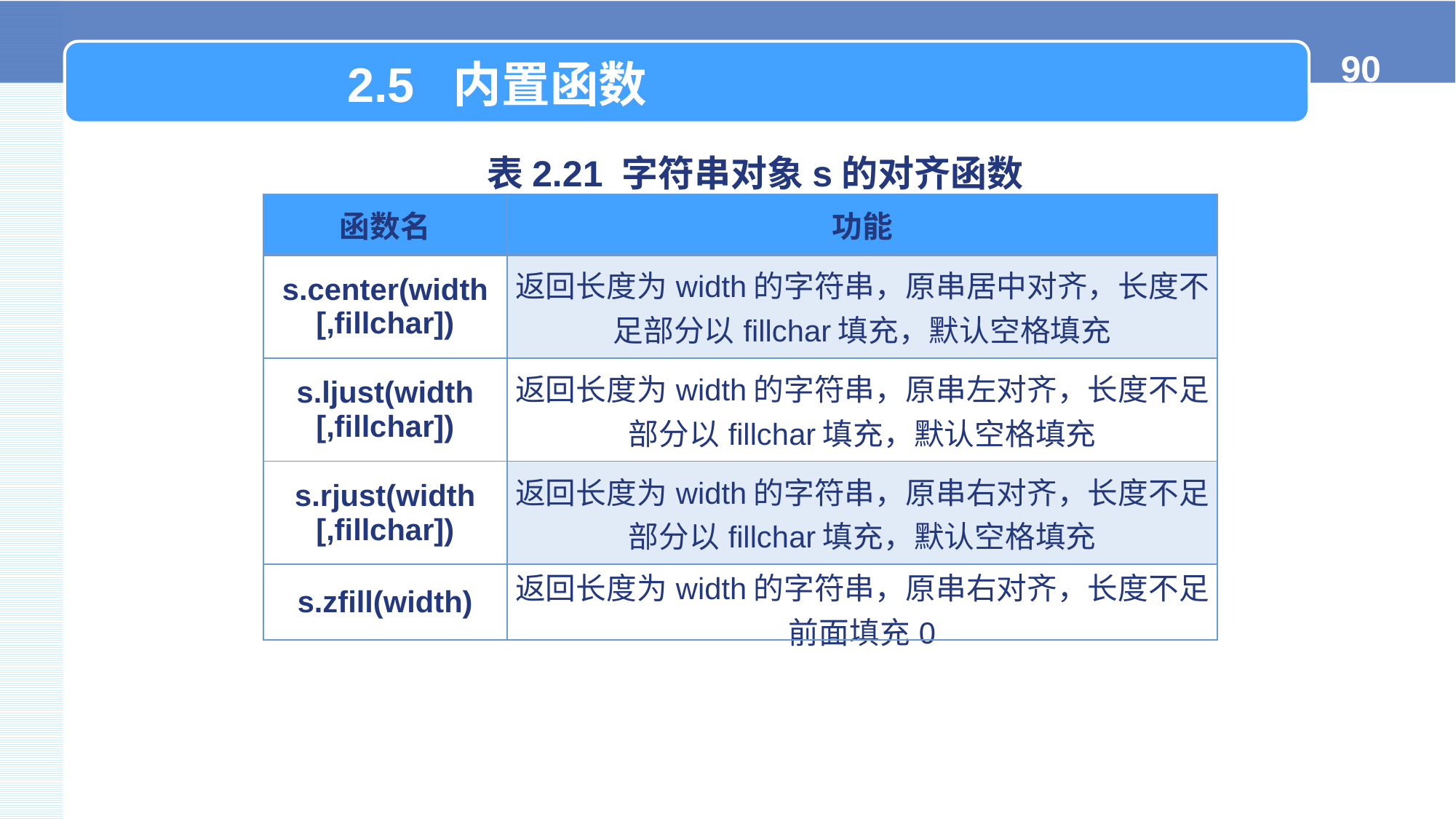

2.5  内置函数
          表2.21 字符串对象s的对齐函数

| 函数名 | 功能 |
| --- | --- |
| s.center(width [,fillchar]) | 返回长度为width的字符串，原串居中对齐，长度不足部分以fillchar填充，默认空格填充 |
| s.ljust(width [,fillchar]) | 返回长度为width的字符串，原串左对齐，长度不足部分以fillchar填充，默认空格填充 |
| s.rjust(width [,fillchar]) | 返回长度为width的字符串，原串右对齐，长度不足部分以fillchar填充，默认空格填充 |
| s.zfill(width) | 返回长度为width的字符串，原串右对齐，长度不足前面填充0 |